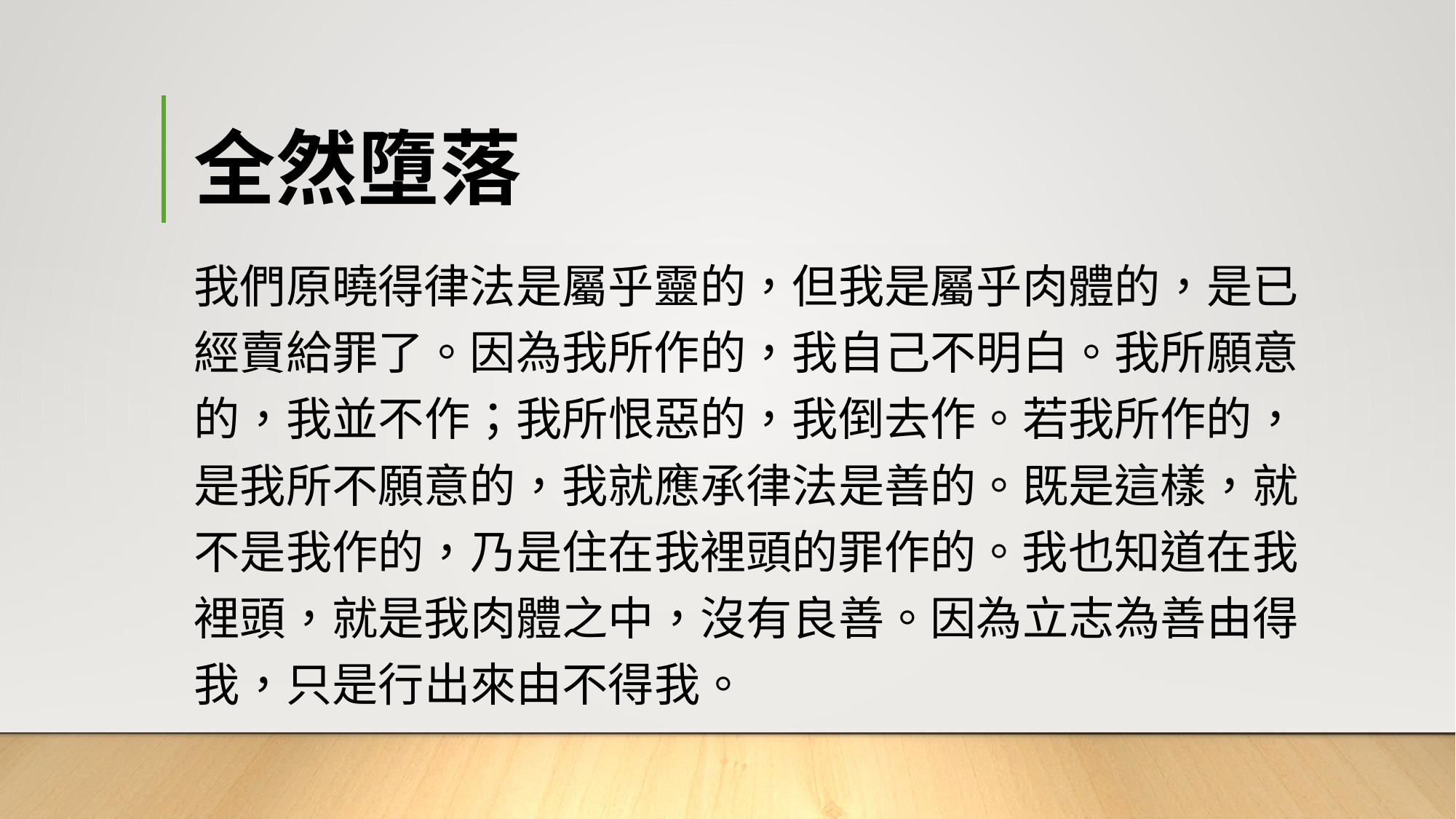

# 全然墮落
我們原曉得律法是屬乎靈的，但我是屬乎肉體的，是已經賣給罪了。因為我所作的，我自己不明白。我所願意的，我並不作；我所恨惡的，我倒去作。若我所作的，是我所不願意的，我就應承律法是善的。既是這樣，就不是我作的，乃是住在我裡頭的罪作的。我也知道在我裡頭，就是我肉體之中，沒有良善。因為立志為善由得我，只是行出來由不得我。